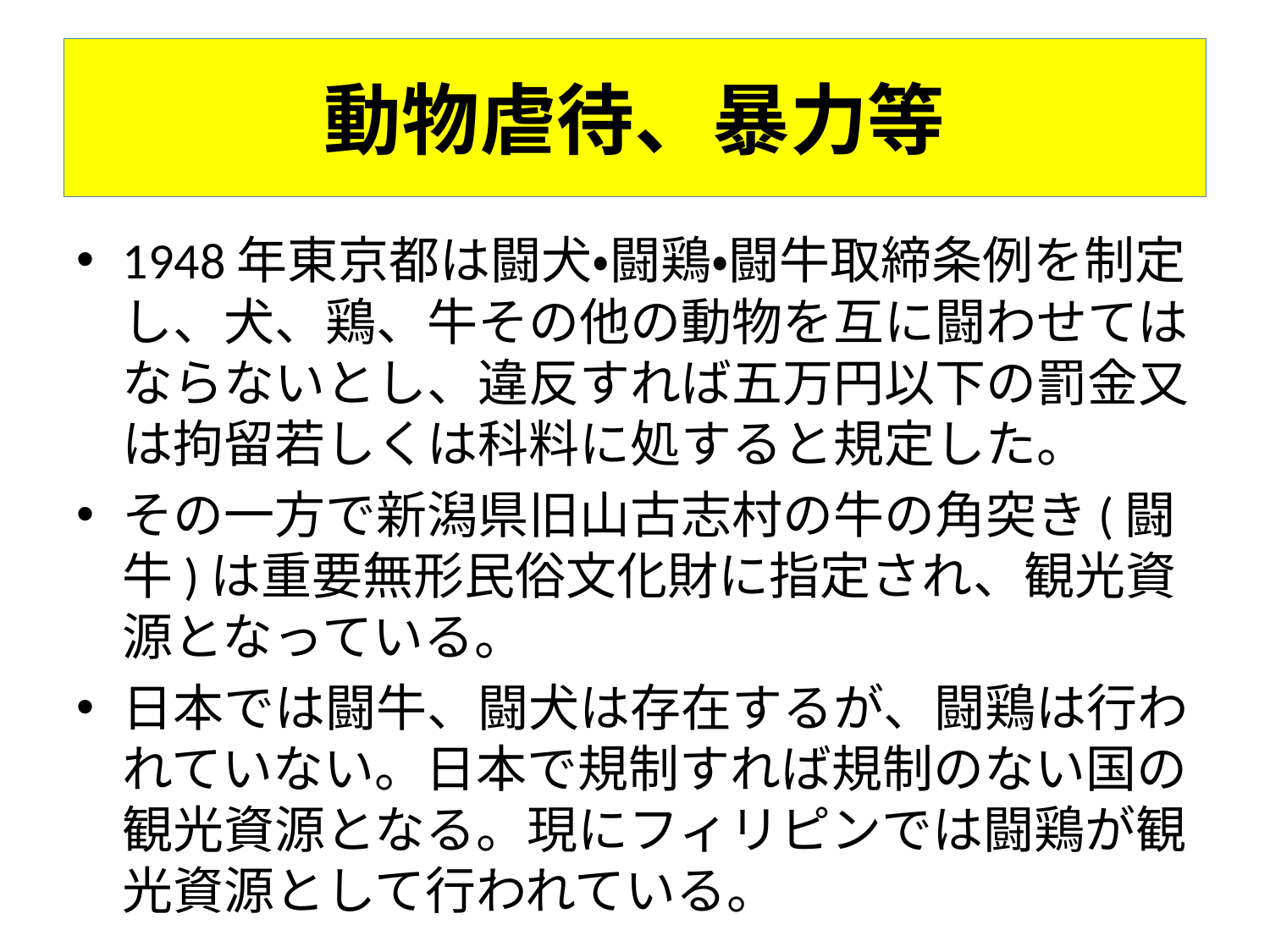

# 動物虐待、暴力等
1948年東京都は闘犬・闘鶏・闘牛取締条例を制定し、犬、鶏、牛その他の動物を互に闘わせてはならないとし、違反すれば五万円以下の罰金又は拘留若しくは科料に処すると規定した。
その一方で新潟県旧山古志村の牛の角突き(闘牛)は重要無形民俗文化財に指定され、観光資源となっている。
日本では闘牛、闘犬は存在するが、闘鶏は行われていない。日本で規制すれば規制のない国の観光資源となる。現にフィリピンでは闘鶏が観光資源として行われている。